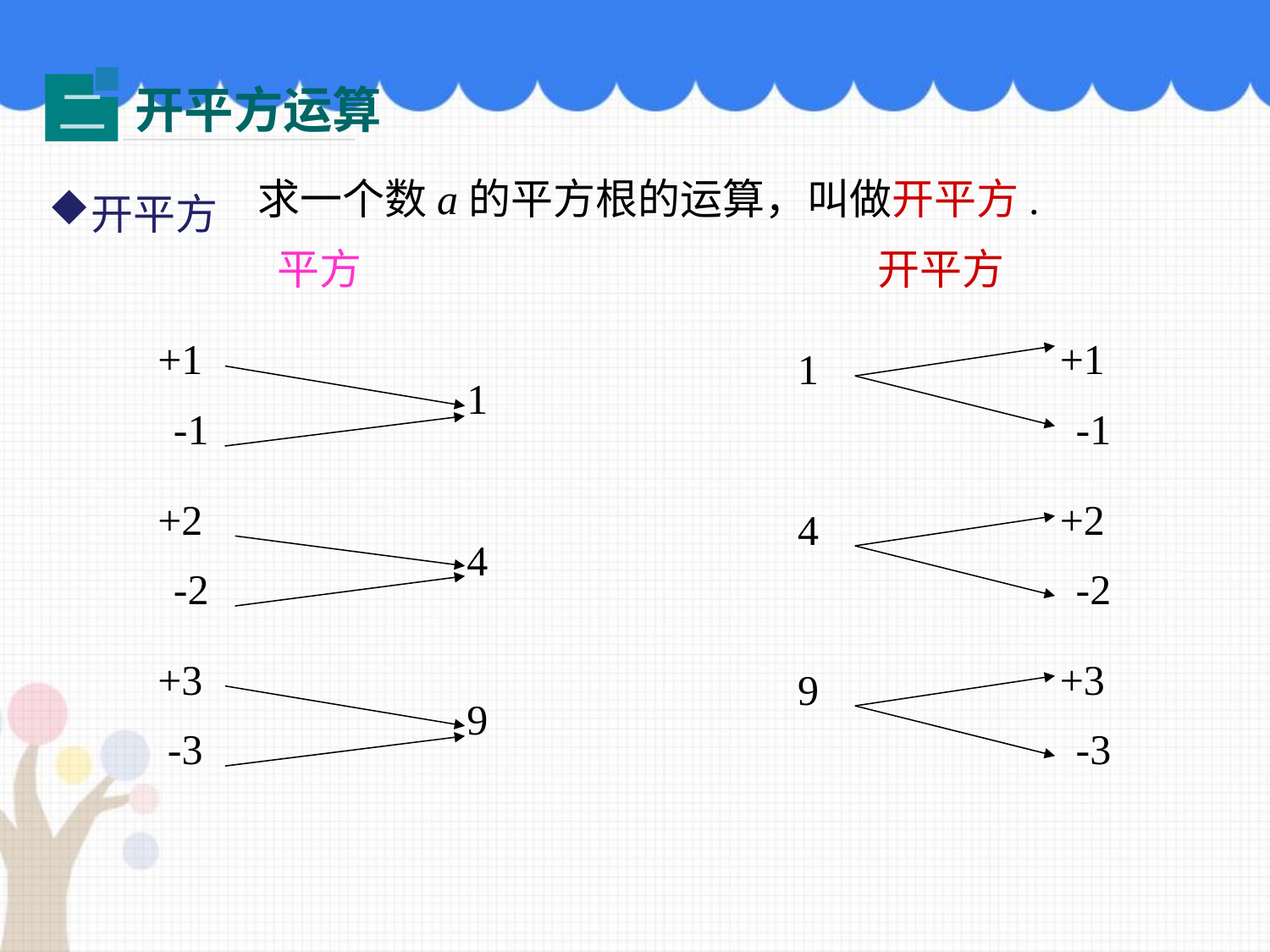

开平方运算
二

开平方
求一个数a的平方根的运算，叫做开平方.
平方
开平方

+1
+1
1

1

-1
-1

+2
+2
4

4

-2
-2

+3
+3
9

9

-3
-3